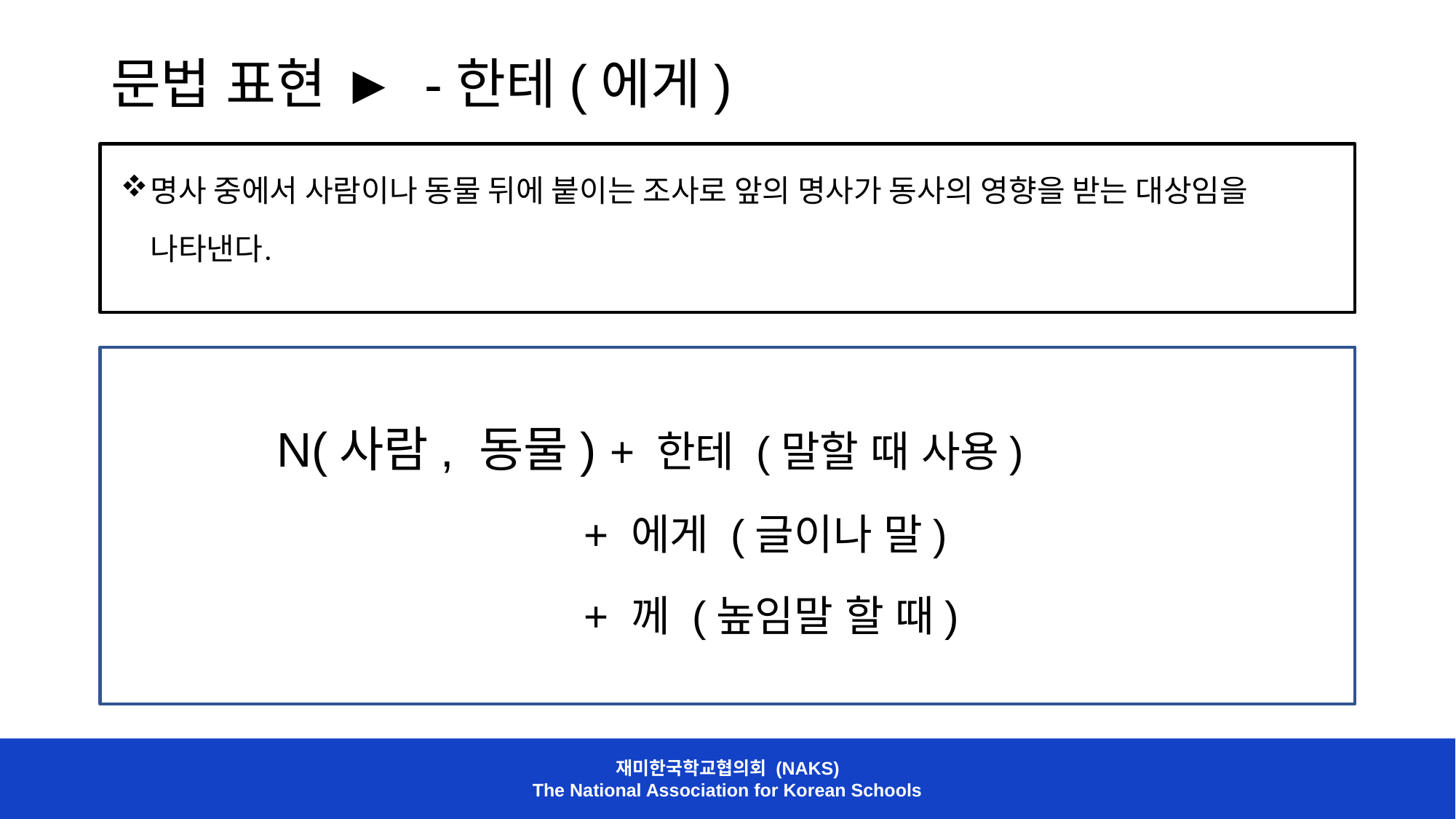

문법 표현 ► -한테(에게)
명사 중에서 사람이나 동물 뒤에 붙이는 조사로 앞의 명사가 동사의 영향을 받는 대상임을 나타낸다.

       N(사람, 동물) + 한테 (말할 때 사용)
                                  + 에게 (글이나 말)
                                  + 께 (높임말 할 때)

재미한국학교협의회 (NAKS)
The National Association for Korean Schools